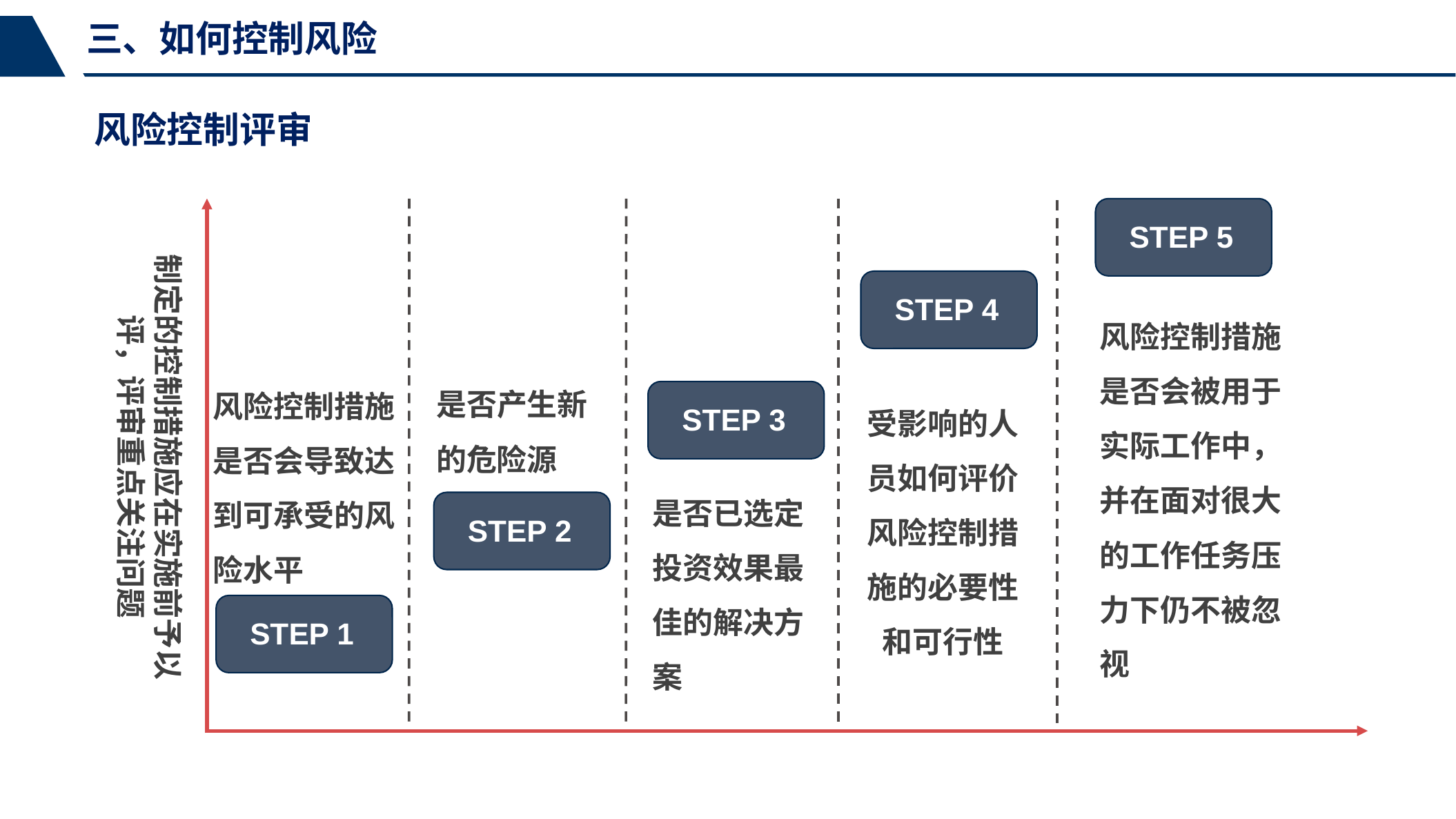

三、如何控制风险

风险控制评审

STEP 5
制定的控制措施应在实施前予以评，评审重点关注问题

STEP 4
风险控制措施是否会被用于实际工作中，并在面对很大的工作任务压力下仍不被忽视
是否产生新的危险源
风险控制措施是否会导致达到可承受的风险水平

STEP 3
受影响的人员如何评价风险控制措施的必要性和可行性
是否已选定投资效果最佳的解决方案

STEP 2

STEP 1